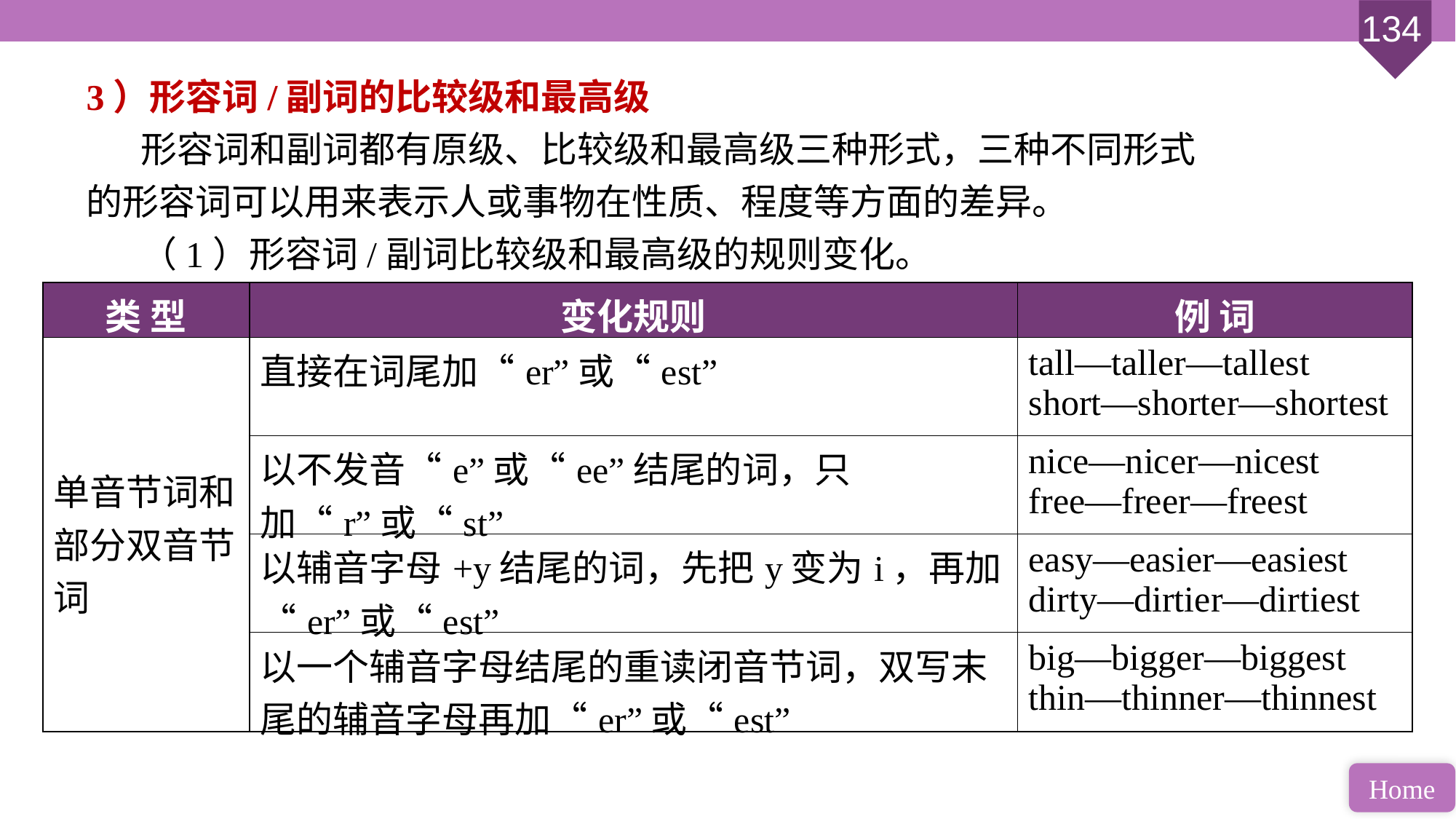

3）形容词/副词的比较级和最高级
形容词和副词都有原级、比较级和最高级三种形式，三种不同形式的形容词可以用来表示人或事物在性质、程度等方面的差异。
（1）形容词/副词比较级和最高级的规则变化。
| 类 型 | 变化规则 | 例 词 |
| --- | --- | --- |
| 单音节词和部分双音节词 | 直接在词尾加“er”或“est” | tall—taller—tallest short—shorter—shortest |
|  | 以不发音“e”或“ee”结尾的词，只加“r”或“st” | nice—nicer—nicest free—freer—freest |
|  | 以辅音字母+y结尾的词，先把y变为i，再加“er”或“est” | easy—easier—easiest dirty—dirtier—dirtiest |
|  | 以一个辅音字母结尾的重读闭音节词，双写末尾的辅音字母再加“er”或“est” | big—bigger—biggest thin—thinner—thinnest |